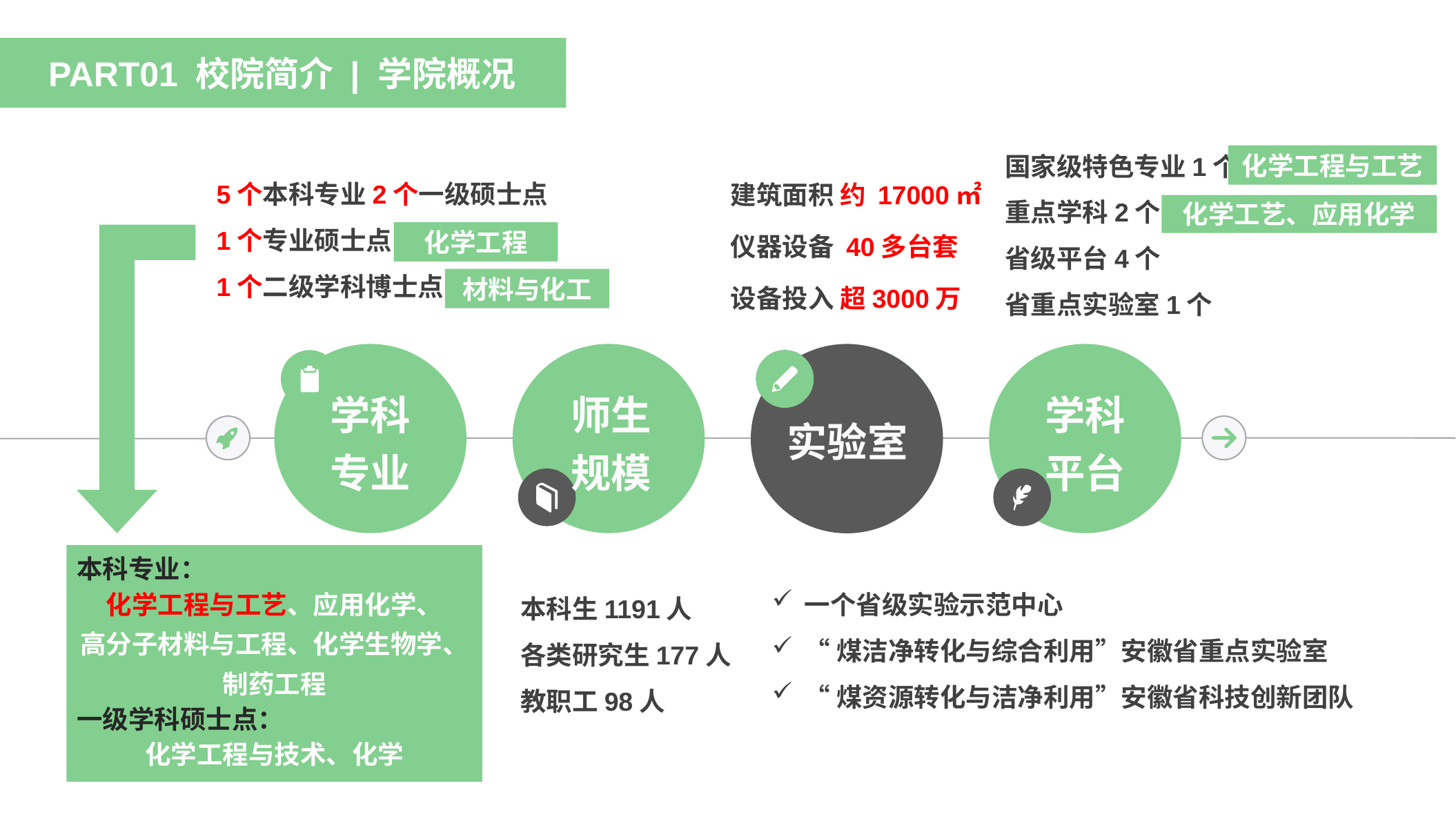

PART01 校院简介 | 学院概况
化学工程与工艺
国家级特色专业1个
重点学科2个
省级平台4个
省重点实验室1个
建筑面积 约 17000㎡
仪器设备 40多台套
设备投入 超3000万
5个本科专业2个一级硕士点
1个专业硕士点
1个二级学科博士点
化学工艺、应用化学
化学工程

材料与化工

师生规模
学科平台
学科专业
实验室

本科专业：
化学工程与工艺、应用化学、
高分子材料与工程、化学生物学、
制药工程
一级学科硕士点：
化学工程与技术、化学

一个省级实验示范中心
“煤洁净转化与综合利用”安徽省重点实验室
“煤资源转化与洁净利用”安徽省科技创新团队
本科生1191人
各类研究生177人
教职工98人